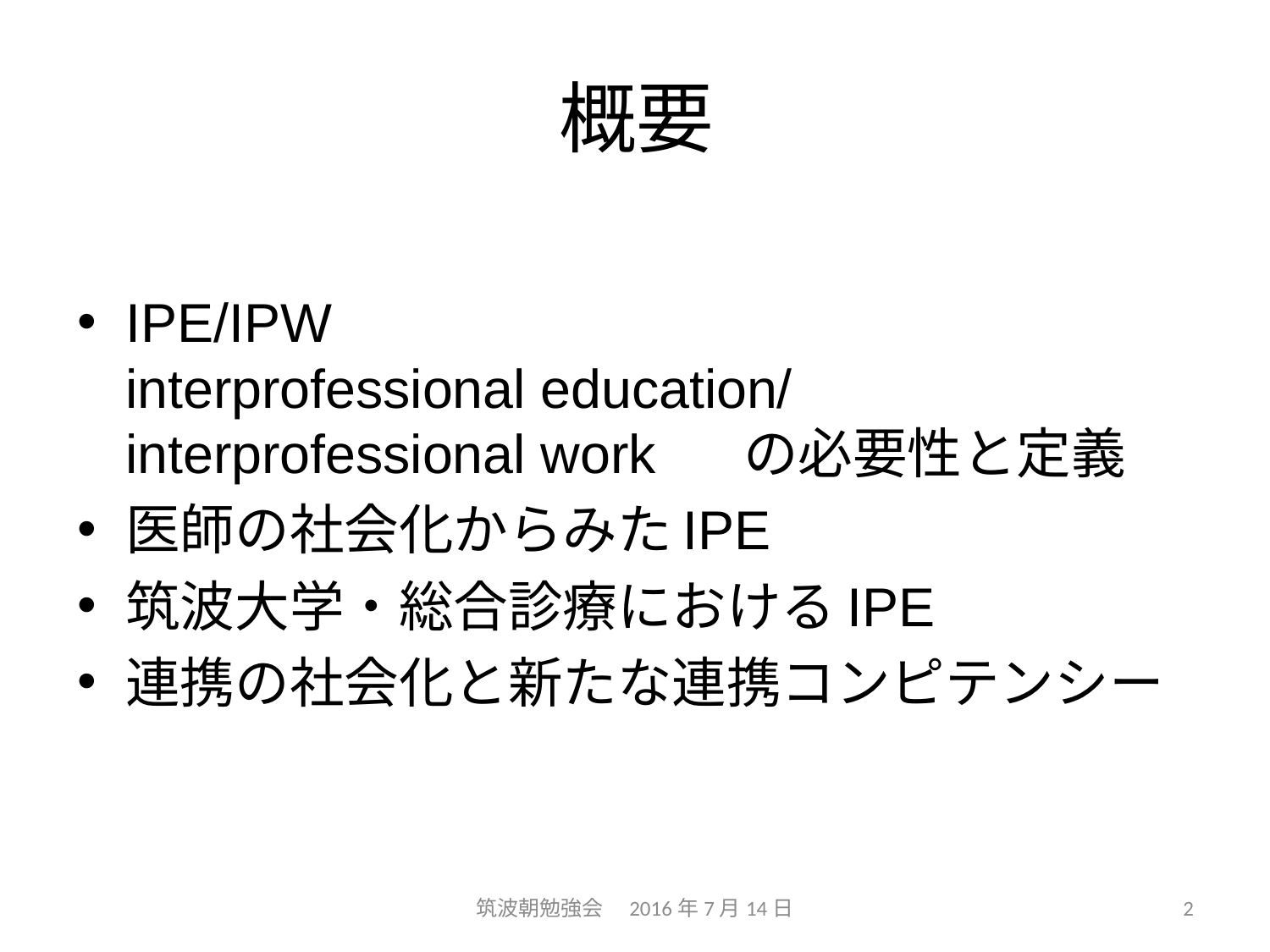

# 概要
IPE/IPW                                  interprofessional education/ interprofessional work     の必要性と定義
医師の社会化からみたIPE
筑波大学・総合診療におけるIPE
連携の社会化と新たな連携コンピテンシー

筑波朝勉強会　2016年7月14日
2